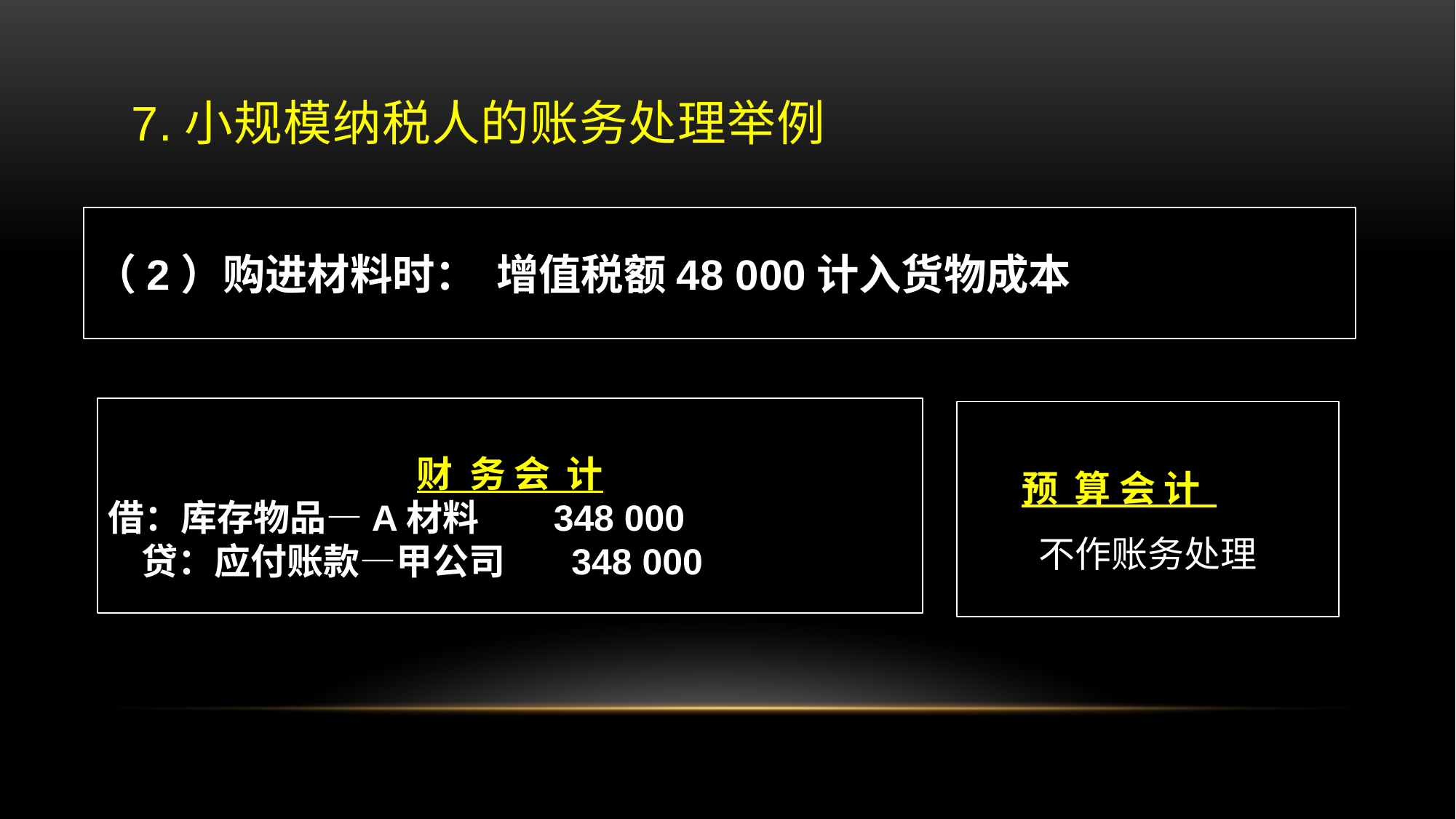

# 7.小规模纳税人的账务处理举例
（2）购进材料时：  增值税额48 000计入货物成本
财  务 会  计
借：库存物品—A材料        348 000
   贷：应付账款—甲公司       348 000
预  算 会 计
不作账务处理
24